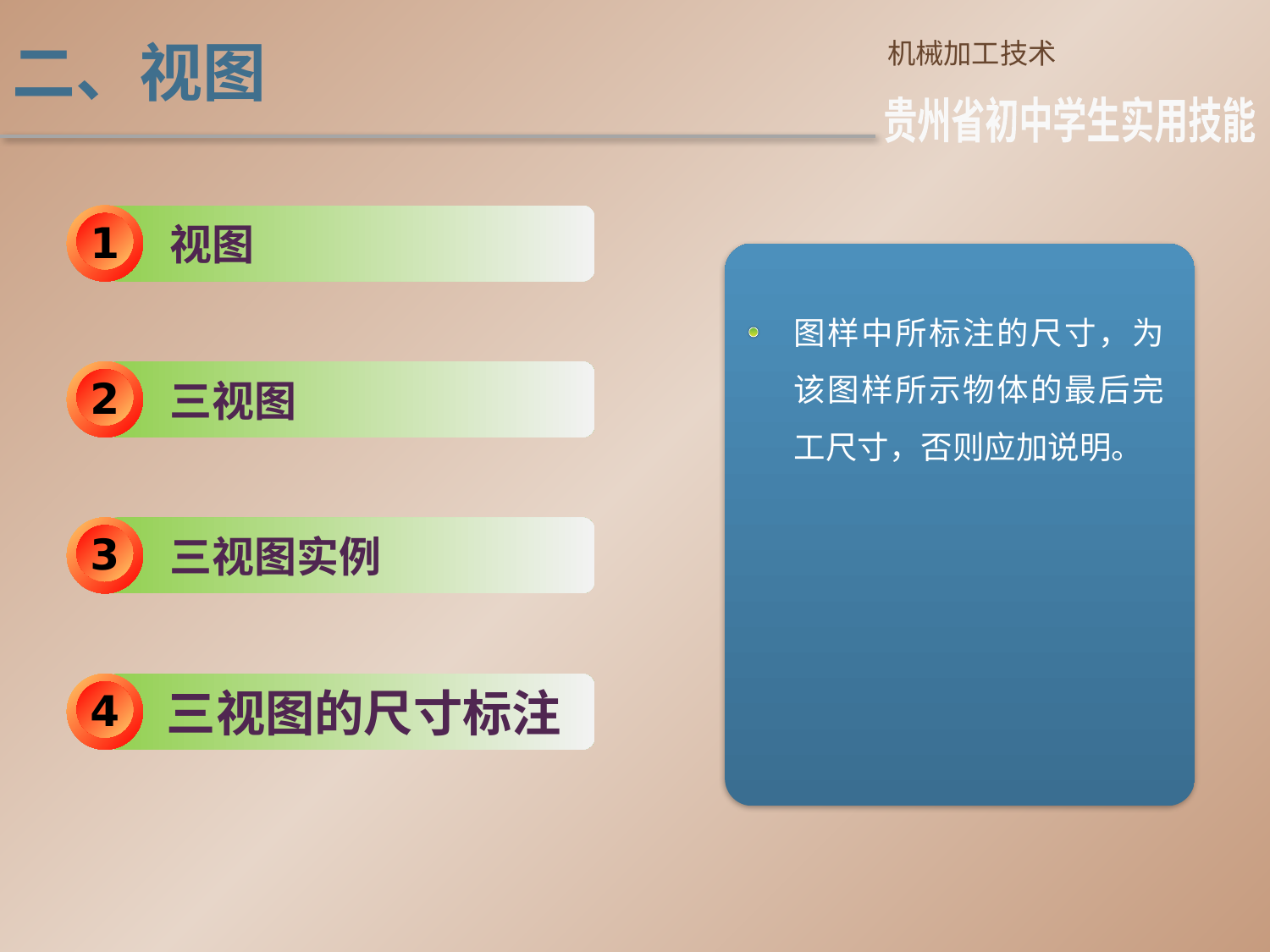

二、视图
机械加工技术
贵州省初中学生实用技能
    视图

1

图样中所标注的尺寸，为该图样所示物体的最后完工尺寸，否则应加说明。

2
    三视图

3
    三视图实例

4
   三视图的尺寸标注